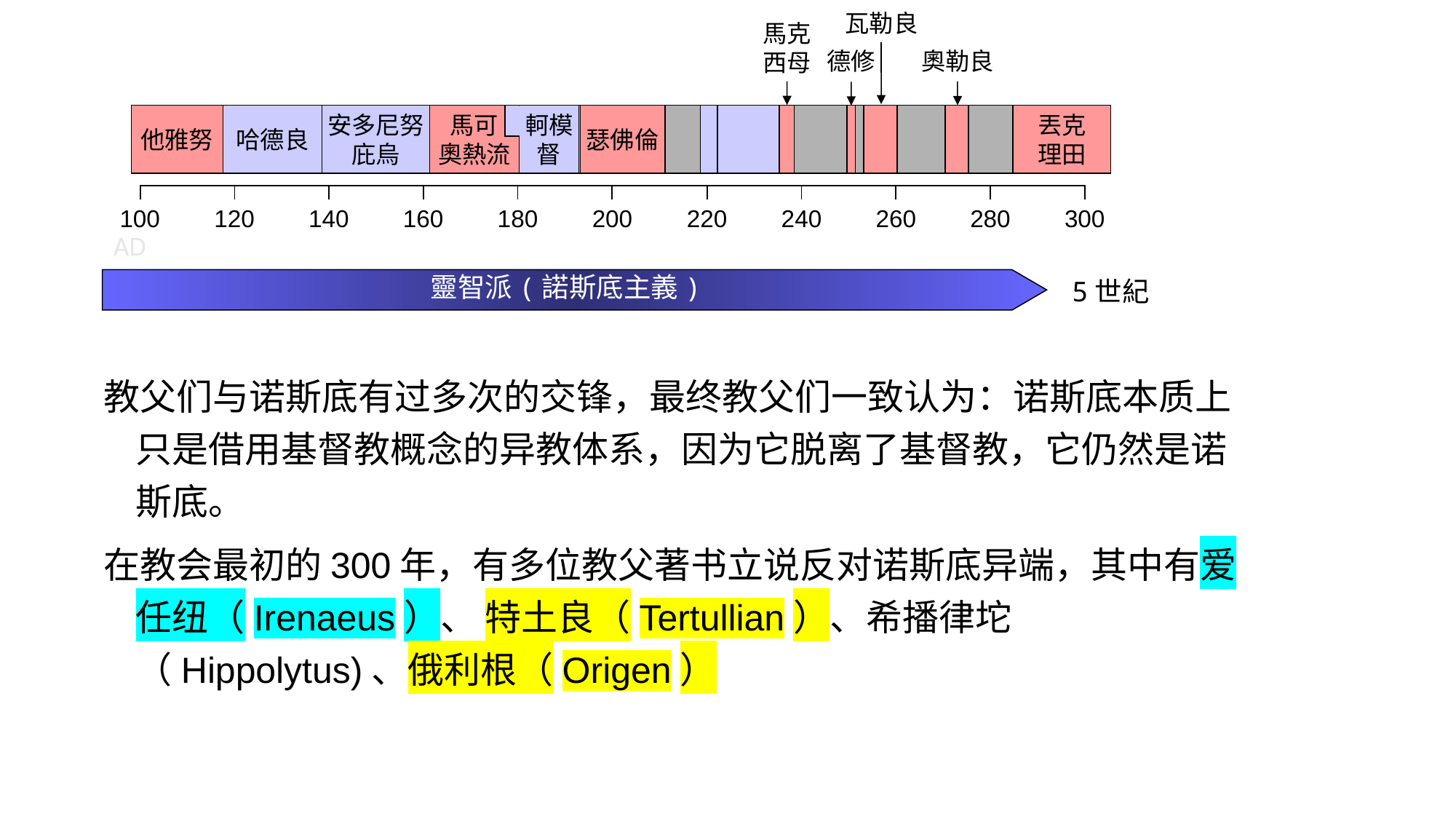

瓦勒良
馬克
西母
奧勒良
德修

他雅努
哈德良
安多尼努
庇烏
馬可
奧熱流
軻模
督

瑟佛倫

丟克
理田

|  |  |  |  |  |  |  |  |  |  |
| --- | --- | --- | --- | --- | --- | --- | --- | --- | --- |
| 100 | 120 | 140 | 160 | 180 | 200 | 220 | 240 | 260 | 280 | 300 |
| --- | --- | --- | --- | --- | --- | --- | --- | --- | --- | --- |
AD
5世紀
靈智派(諾斯底主義)
教父们与诺斯底有过多次的交锋，最终教父们一致认为：诺斯底本质上只是借用基督教概念的异教体系，因为它脱离了基督教，它仍然是诺斯底。
在教会最初的300年，有多位教父著书立说反对诺斯底异端，其中有爱任纽（Irenaeus）、 特土良（Tertullian）、希播律坨（Hippolytus)、俄利根（Origen）